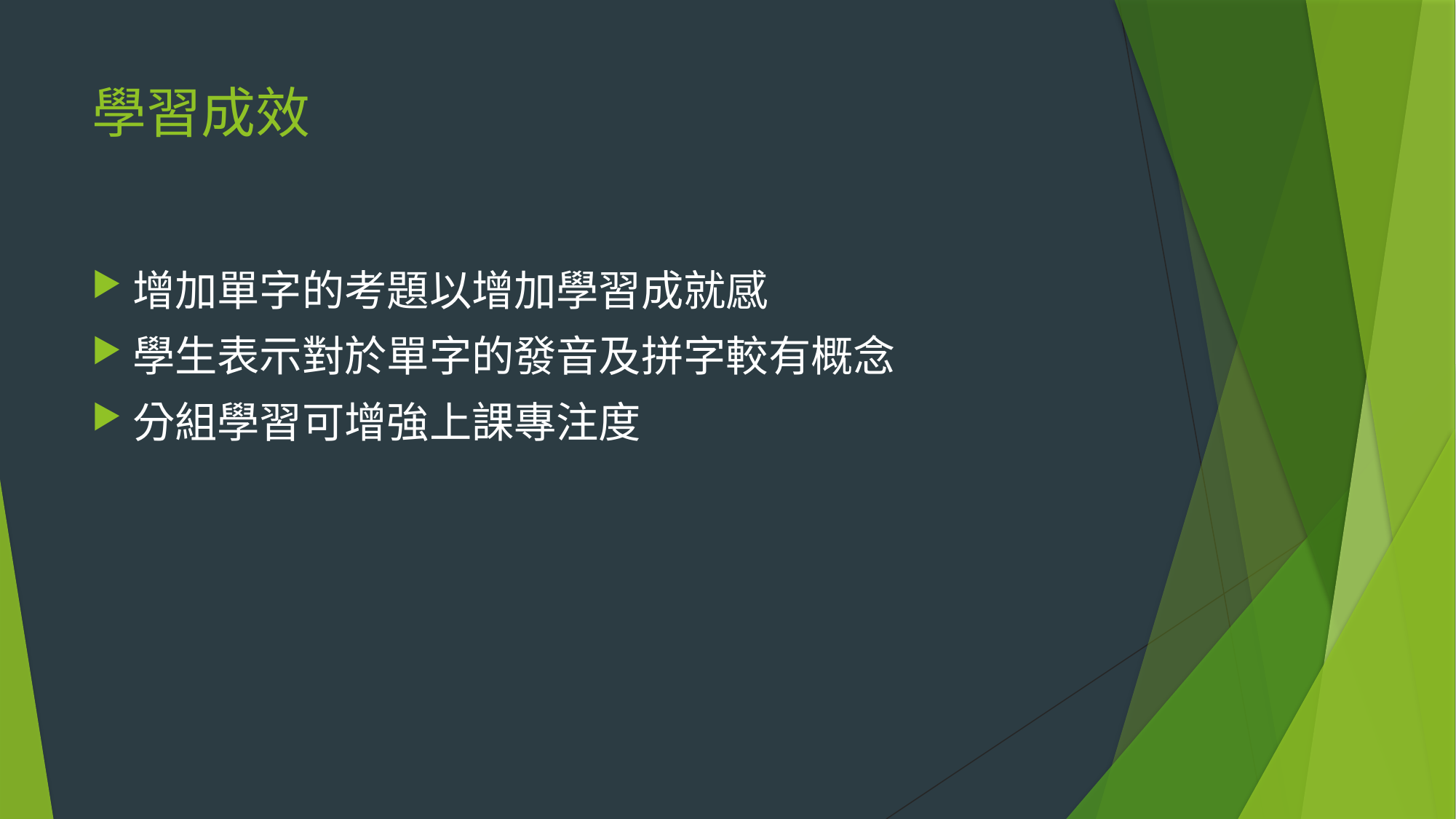

# 學習成效
增加單字的考題以增加學習成就感
學生表示對於單字的發音及拼字較有概念
分組學習可增強上課專注度